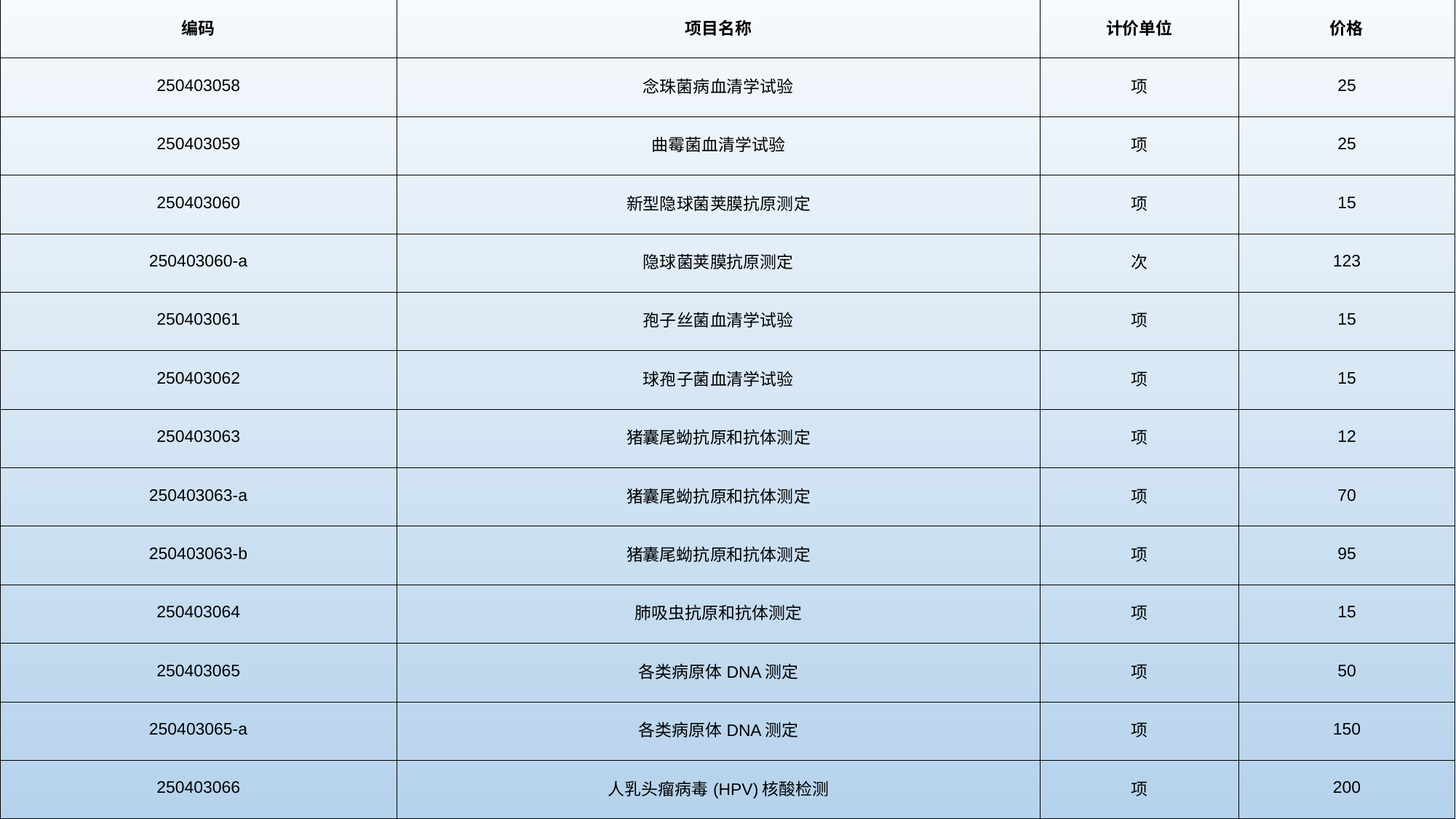

| 编码 | 项目名称 | 计价单位 | 价格 |
| --- | --- | --- | --- |
| 250403058 | 念珠菌病血清学试验 | 项 | 25 |
| 250403059 | 曲霉菌血清学试验 | 项 | 25 |
| 250403060 | 新型隐球菌荚膜抗原测定 | 项 | 15 |
| 250403060-a | 隐球菌荚膜抗原测定 | 次 | 123 |
| 250403061 | 孢子丝菌血清学试验 | 项 | 15 |
| 250403062 | 球孢子菌血清学试验 | 项 | 15 |
| 250403063 | 猪囊尾蚴抗原和抗体测定 | 项 | 12 |
| 250403063-a | 猪囊尾蚴抗原和抗体测定 | 项 | 70 |
| 250403063-b | 猪囊尾蚴抗原和抗体测定 | 项 | 95 |
| 250403064 | 肺吸虫抗原和抗体测定 | 项 | 15 |
| 250403065 | 各类病原体DNA测定 | 项 | 50 |
| 250403065-a | 各类病原体DNA测定 | 项 | 150 |
| 250403066 | 人乳头瘤病毒(HPV)核酸检测 | 项 | 200 |